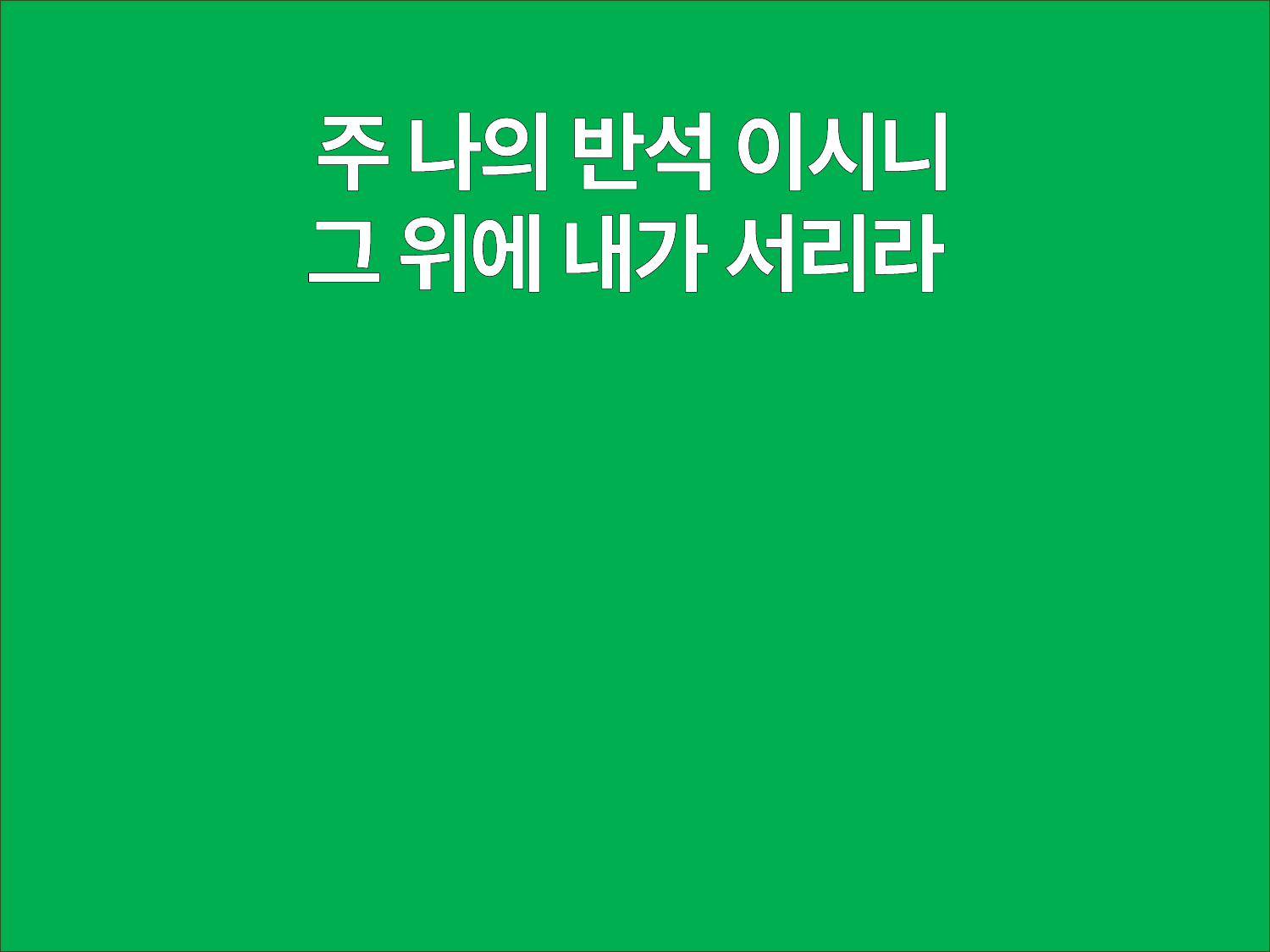

주 나의 반석 이시니
그 위에 내가 서리라